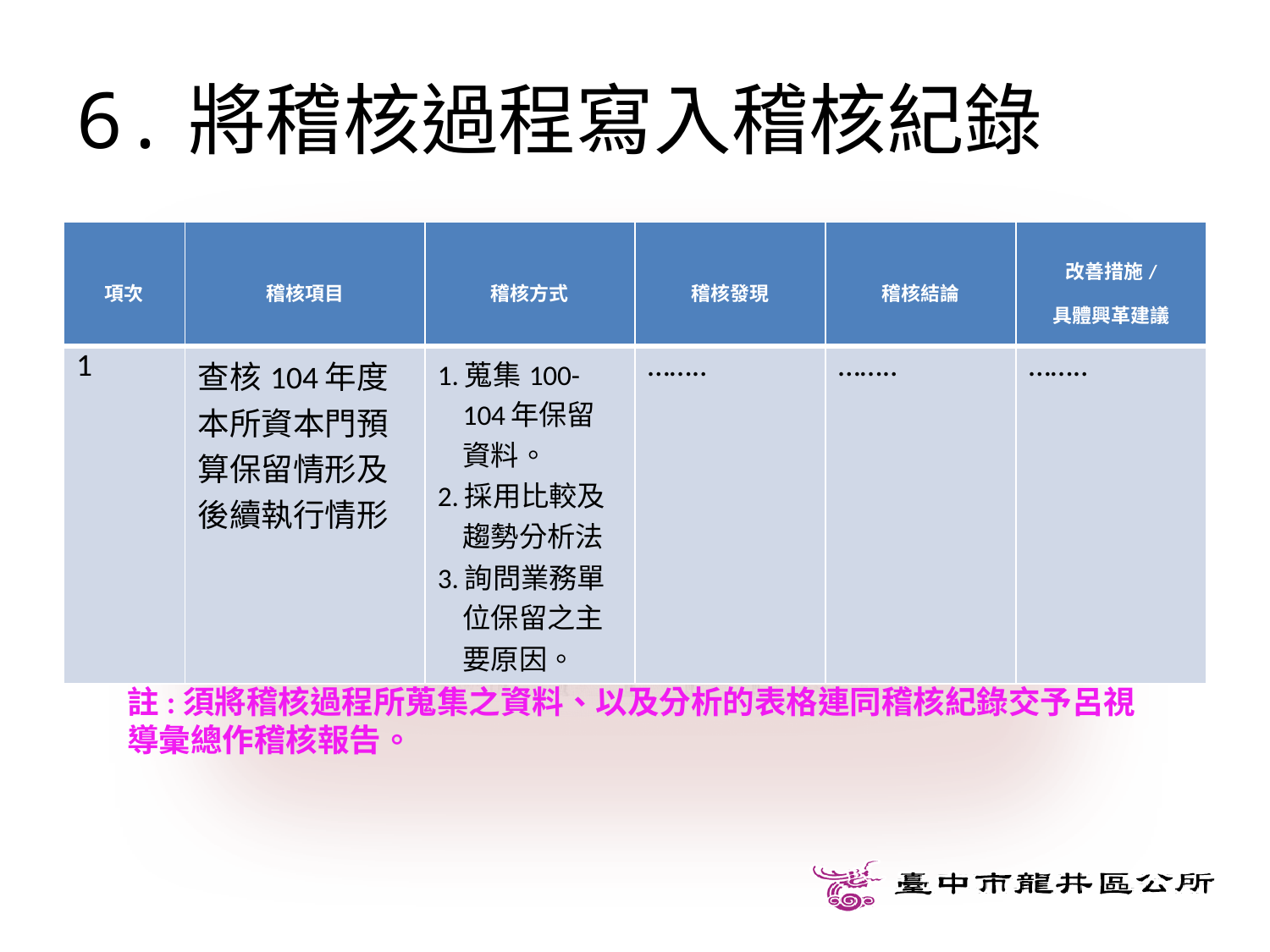

# 6.將稽核過程寫入稽核紀錄
| 項次 | 稽核項目 | 稽核方式 | 稽核發現 | 稽核結論 | 改善措施/ 具體興革建議 |
| --- | --- | --- | --- | --- | --- |
| 1 | 查核104年度本所資本門預算保留情形及後續執行情形 | 1.蒐集100-104年保留資料。 2.採用比較及趨勢分析法 3.詢問業務單位保留之主要原因。 | …….. | …….. | …….. |
註:須將稽核過程所蒐集之資料、以及分析的表格連同稽核紀錄交予呂視導彙總作稽核報告。